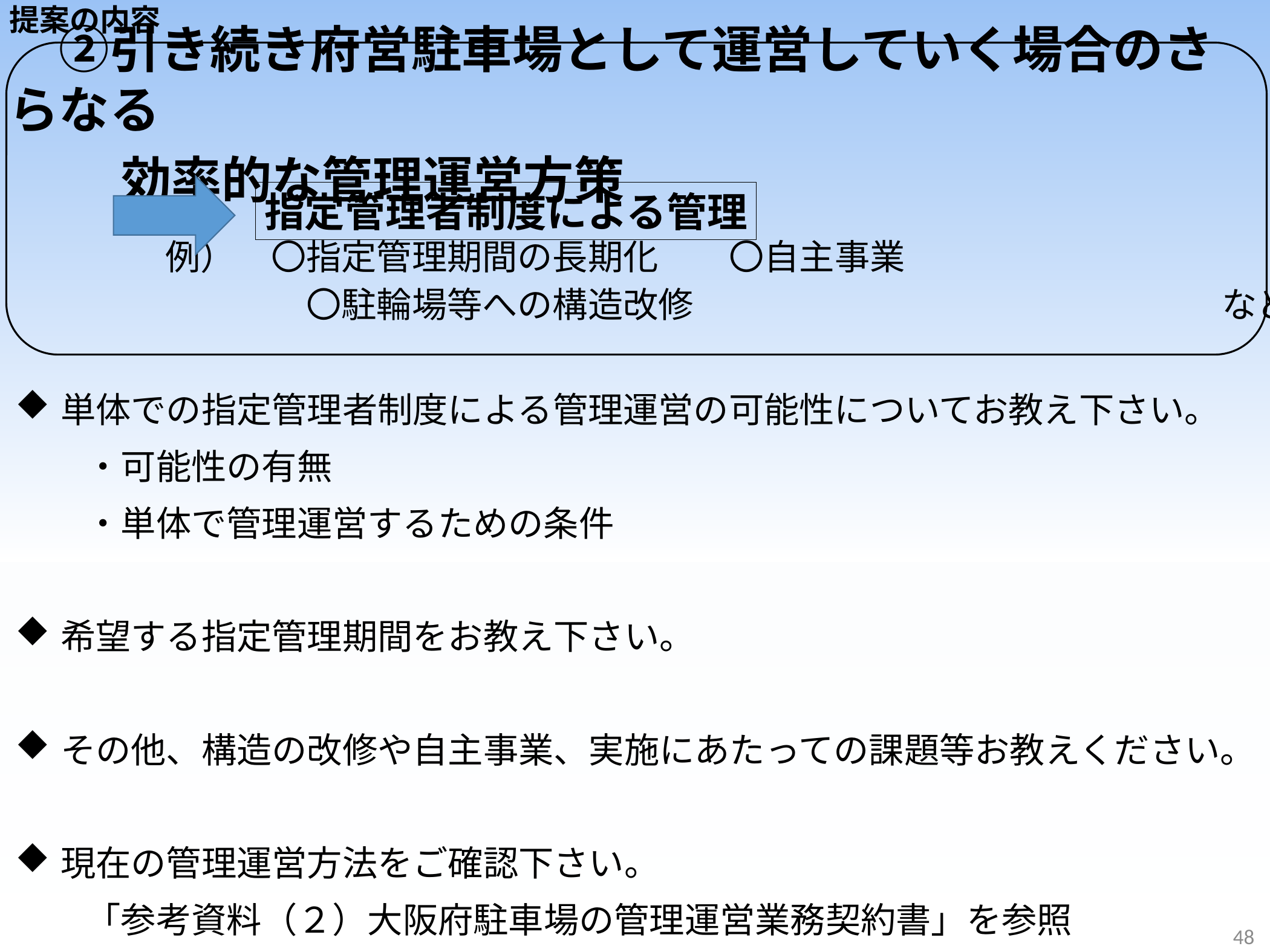

提案の内容
　②引き続き府営駐車場として運営していく場合のさらなる
　　 効率的な管理運営方策

指定管理者制度による管理
例）　〇指定管理期間の長期化　　〇自主事業
　　　　〇駐輪場等への構造改修　　　　　　　　　　　　　　　など
単体での指定管理者制度による管理運営の可能性についてお教え下さい。
　　・可能性の有無
　　・単体で管理運営するための条件

希望する指定管理期間をお教え下さい。

その他、構造の改修や自主事業、実施にあたっての課題等お教えください。

現在の管理運営方法をご確認下さい。
　　「参考資料（２）大阪府駐車場の管理運営業務契約書」を参照

48